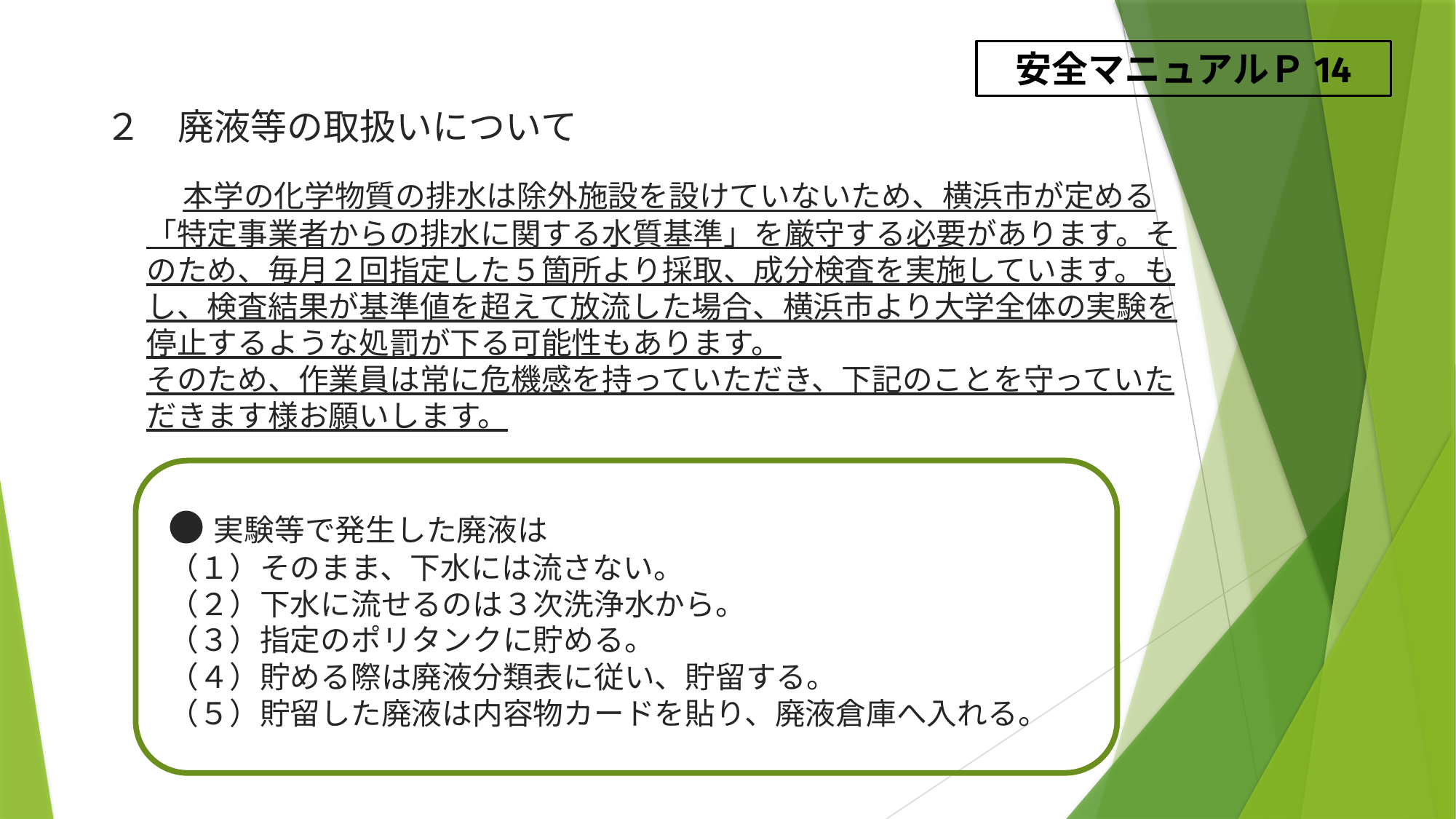

安全マニュアルＰ14
２　廃液等の取扱いについて
　本学の化学物質の排水は除外施設を設けていないため、横浜市が定める「特定事業者からの排水に関する水質基準」を厳守する必要があります。そのため、毎月２回指定した５箇所より採取、成分検査を実施しています。もし、検査結果が基準値を超えて放流した場合、横浜市より大学全体の実験を停止するような処罰が下る可能性もあります。
そのため、作業員は常に危機感を持っていただき、下記のことを守っていただきます様お願いします。

●実験等で発生した廃液は
（１）そのまま、下水には流さない。
（２）下水に流せるのは３次洗浄水から。
（３）指定のポリタンクに貯める。
（４）貯める際は廃液分類表に従い、貯留する。
（５）貯留した廃液は内容物カードを貼り、廃液倉庫へ入れる。